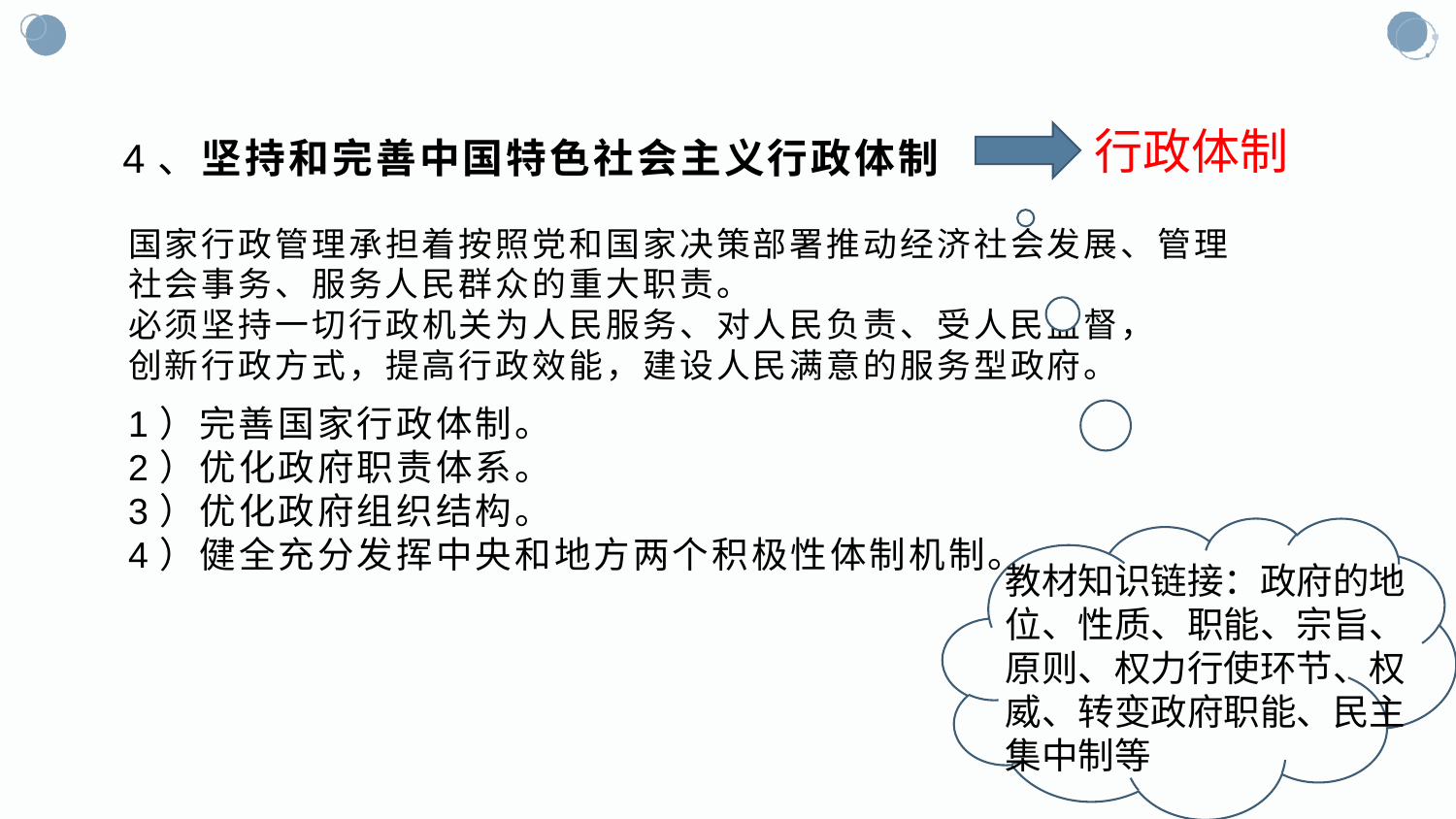

4、坚持和完善中国特色社会主义行政体制

行政体制

国家行政管理承担着按照党和国家决策部署推动经济社会发展、管理社会事务、服务人民群众的重大职责。
必须坚持一切行政机关为人民服务、对人民负责、受人民监督，
创新行政方式，提高行政效能，建设人民满意的服务型政府。
1）完善国家行政体制。
2）优化政府职责体系。
3）优化政府组织结构。
4）健全充分发挥中央和地方两个积极性体制机制。

教材知识链接：政府的地位、性质、职能、宗旨、原则、权力行使环节、权威、转变政府职能、民主集中制等